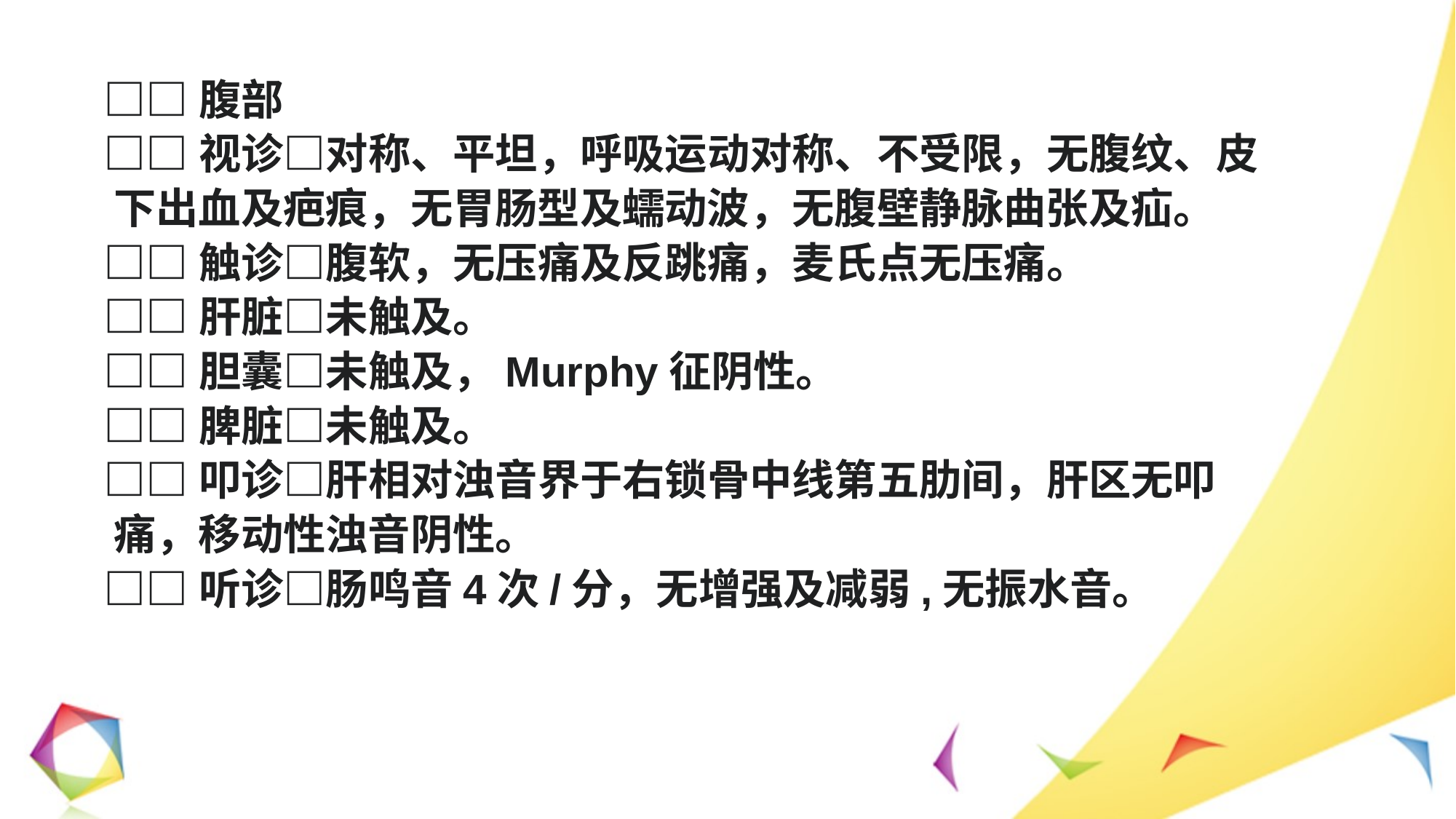

□□腹部
   □□视诊□对称、平坦，呼吸运动对称、不受限，无腹纹、皮
   下出血及疤痕，无胃肠型及蠕动波，无腹壁静脉曲张及疝。
   □□触诊□腹软，无压痛及反跳痛，麦氏点无压痛。
   □□肝脏□未触及。
   □□胆囊□未触及，Murphy征阴性。
   □□脾脏□未触及。
   □□叩诊□肝相对浊音界于右锁骨中线第五肋间，肝区无叩
   痛，移动性浊音阴性。
   □□听诊□肠鸣音4次/分，无增强及减弱,无振水音。